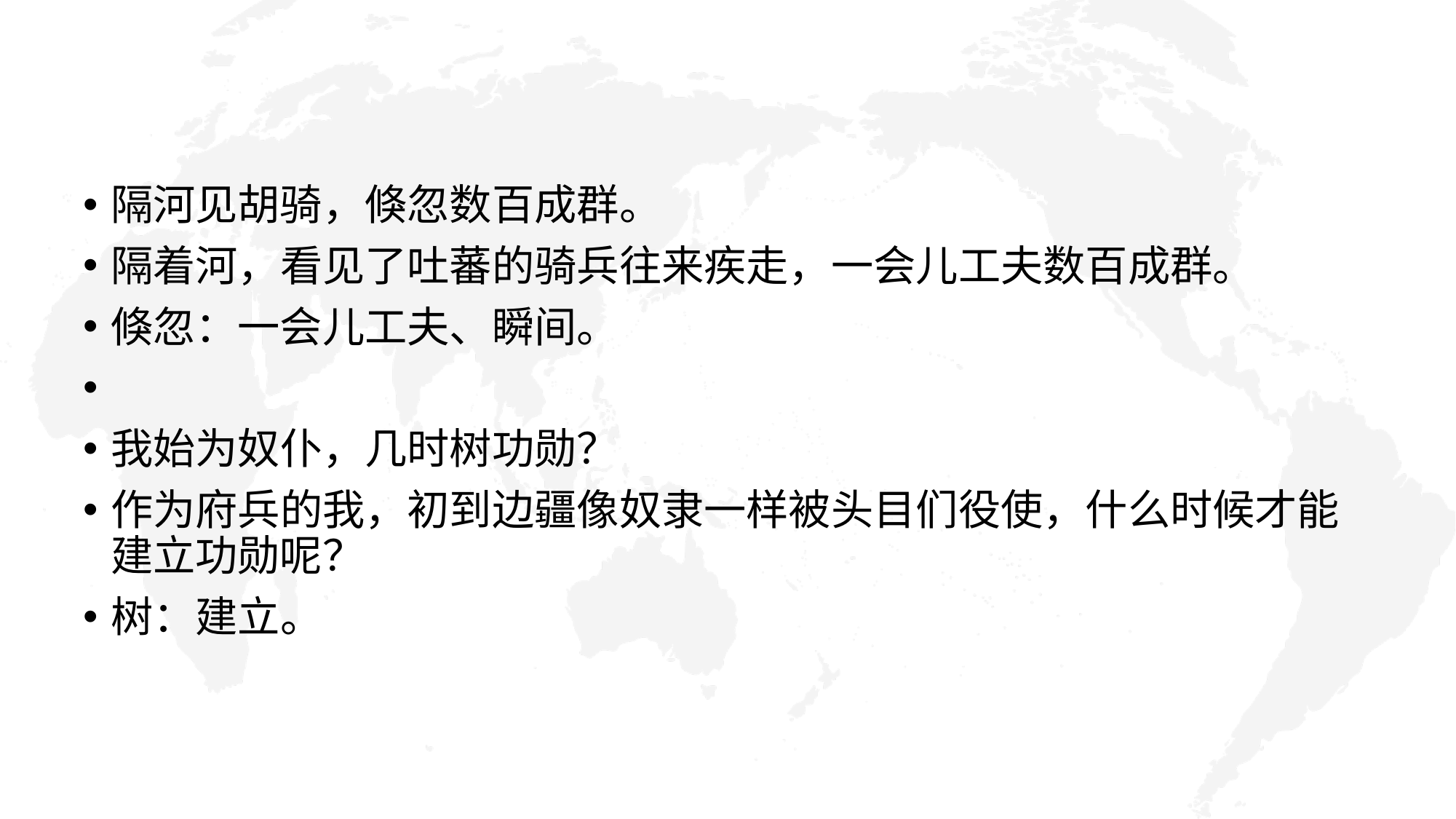

#
隔河见胡骑，倏忽数百成群。
隔着河，看见了吐蕃的骑兵往来疾走，一会儿工夫数百成群。
倏忽：一会儿工夫、瞬间。

我始为奴仆，几时树功勋？
作为府兵的我，初到边疆像奴隶一样被头目们役使，什么时候才能建立功勋呢？
树：建立。